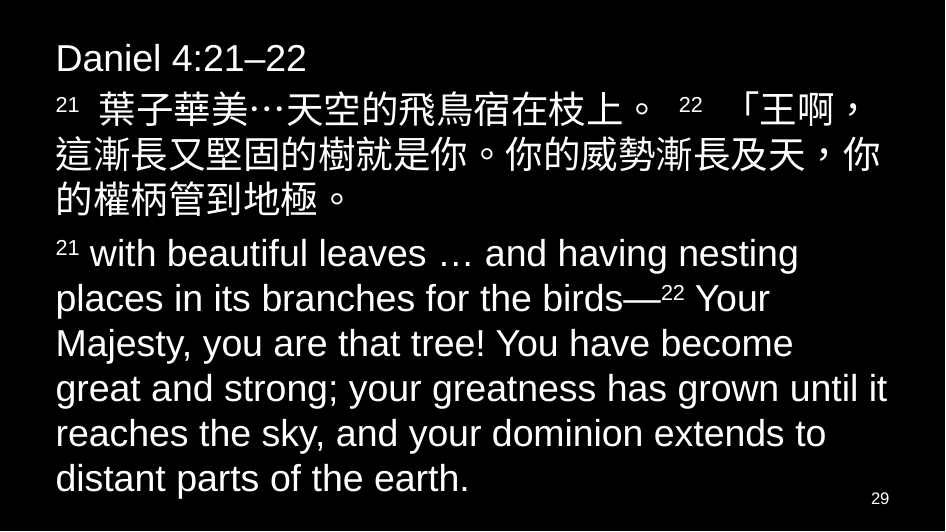

Daniel 4:21–22
21 葉子華美…天空的飛鳥宿在枝上。 22 「王啊，這漸長又堅固的樹就是你。你的威勢漸長及天，你的權柄管到地極。
21 with beautiful leaves … and having nesting places in its branches for the birds—22 Your Majesty, you are that tree! You have become great and strong; your greatness has grown until it reaches the sky, and your dominion extends to distant parts of the earth.

29